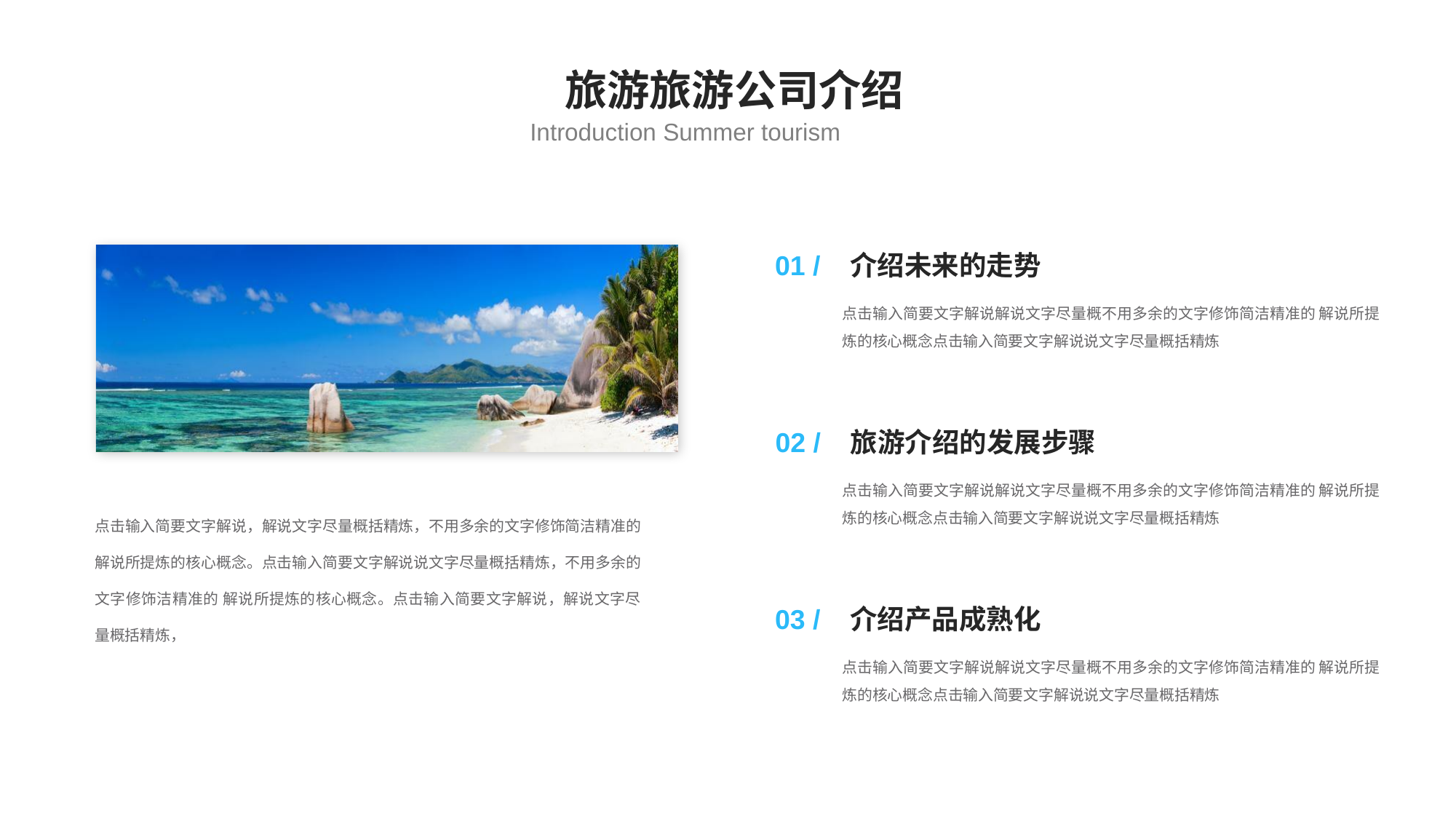

旅游旅游公司介绍
Introduction Summer tourism
01 /   介绍未来的走势
点击输入简要文字解说解说文字尽量概不用多余的文字修饰简洁精准的 解说所提炼的核心概念点击输入简要文字解说说文字尽量概括精炼

02 /   旅游介绍的发展步骤
点击输入简要文字解说解说文字尽量概不用多余的文字修饰简洁精准的 解说所提炼的核心概念点击输入简要文字解说说文字尽量概括精炼
点击输入简要文字解说，解说文字尽量概括精炼，不用多余的文字修饰简洁精准的 解说所提炼的核心概念。点击输入简要文字解说说文字尽量概括精炼，不用多余的文字修饰洁精准的 解说所提炼的核心概念。点击输入简要文字解说，解说文字尽量概括精炼，
03 /   介绍产品成熟化
点击输入简要文字解说解说文字尽量概不用多余的文字修饰简洁精准的 解说所提炼的核心概念点击输入简要文字解说说文字尽量概括精炼